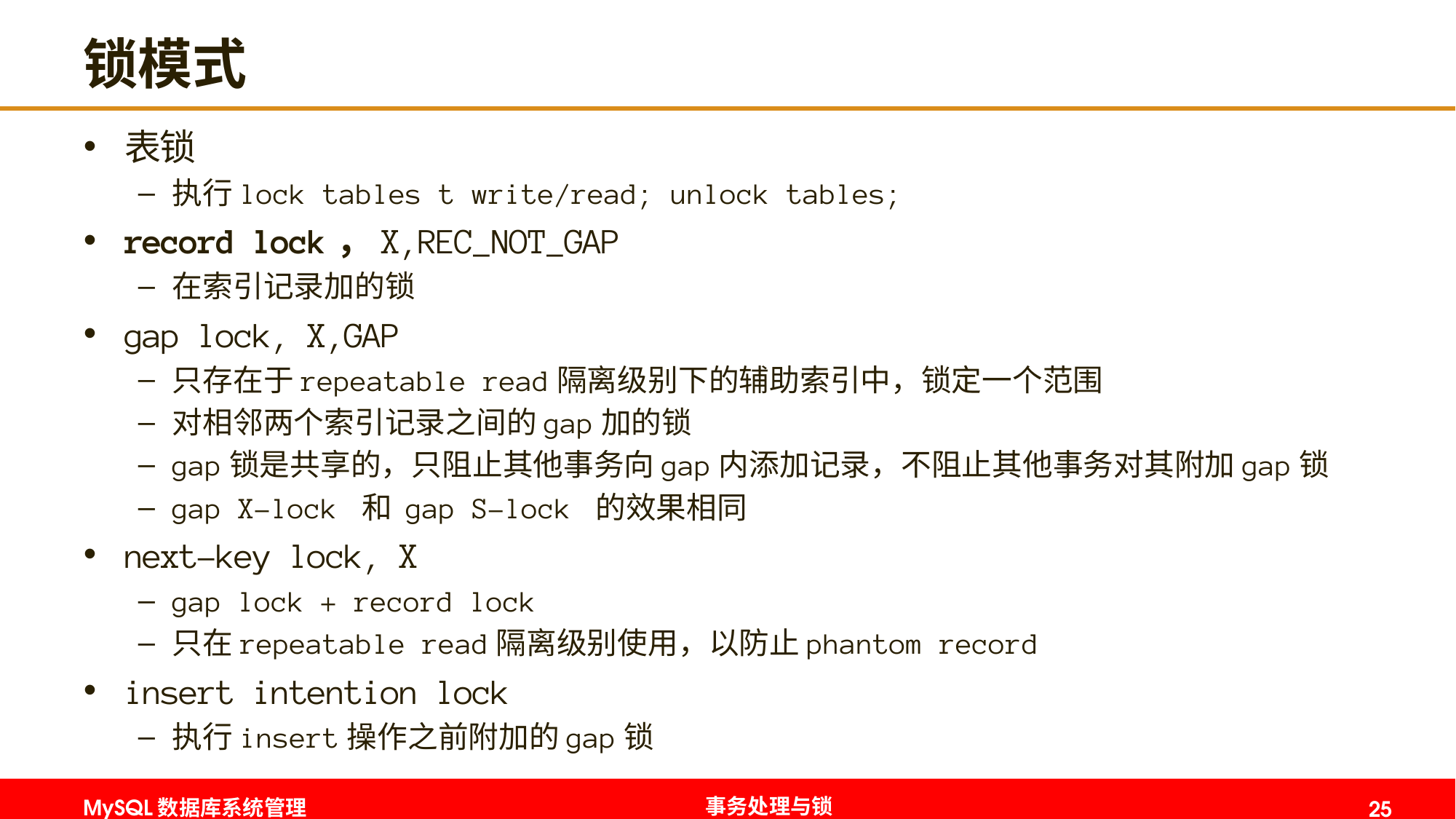

# 锁模式
表锁
执行lock tables t write/read; unlock tables;
record lock，X,REC_NOT_GAP
在索引记录加的锁
gap lock, X,GAP
只存在于repeatable read隔离级别下的辅助索引中，锁定一个范围
对相邻两个索引记录之间的gap加的锁
gap锁是共享的，只阻止其他事务向gap内添加记录，不阻止其他事务对其附加gap锁
gap X-lock 和 gap S-lock 的效果相同
next-key lock, X
gap lock + record lock
只在repeatable read隔离级别使用，以防止phantom record
insert intention lock
执行insert操作之前附加的gap锁